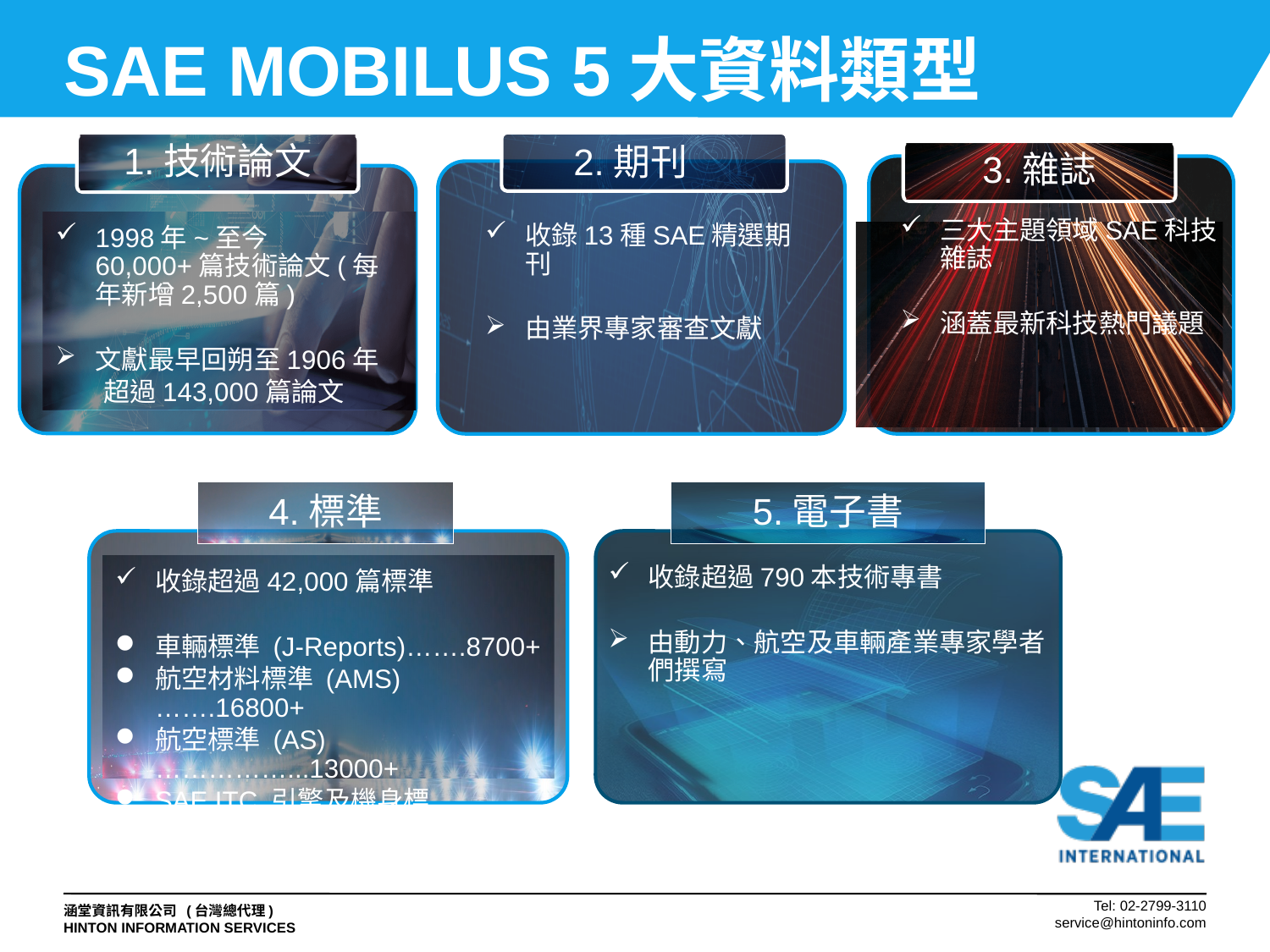

# SAE MOBILUS 5大資料類型

2.期刊

1.技術論文

1998年~至今60,000+篇技術論文(每年新增2,500篇)

文獻最早回朔至1906年
       超過143,000篇論文

3.雜誌

三大主題領域SAE科技雜誌

涵蓋最新科技熱門議題

收錄13種SAE精選期刊

由業界專家審查文獻

5.電子書

收錄超過790本技術專書

由動力、航空及車輛產業專家學者們撰寫

4.標準

收錄超過42,000篇標準

車輛標準 (J-Reports)…….8700+
航空材料標準 (AMS)…….16800+
航空標準 (AS)……………...13000+
SAE ITC 引擎及機身標準..3400+

Tel: 02-2799-3110
service@hintoninfo.com